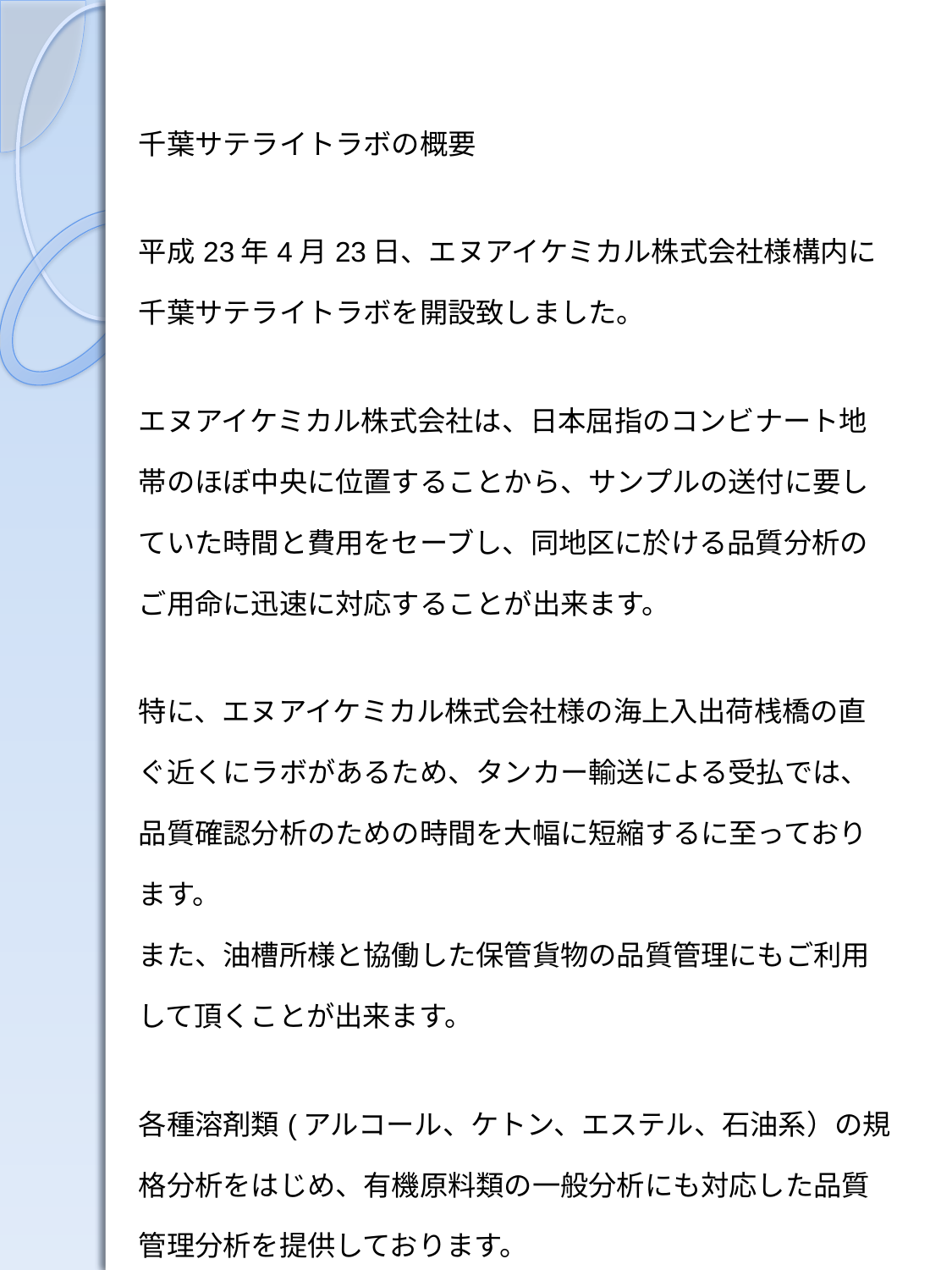

| 千葉サテライトラボの概要 平成23年4月23日、エヌアイケミカル株式会社様構内に千葉サテライトラボを開設致しました。 エヌアイケミカル株式会社は、日本屈指のコンビナート地帯のほぼ中央に位置することから、サンプルの送付に要していた時間と費用をセーブし、同地区に於ける品質分析のご用命に迅速に対応することが出来ます。 特に、エヌアイケミカル株式会社様の海上入出荷桟橋の直ぐ近くにラボがあるため、タンカー輸送による受払では、品質確認分析のための時間を大幅に短縮するに至っております。 また、油槽所様と協働した保管貨物の品質管理にもご利用して頂くことが出来ます。 各種溶剤類(アルコール、ケトン、エステル、石油系）の規格分析をはじめ、有機原料類の一般分析にも対応した品質管理分析を提供しております。 |
| --- |